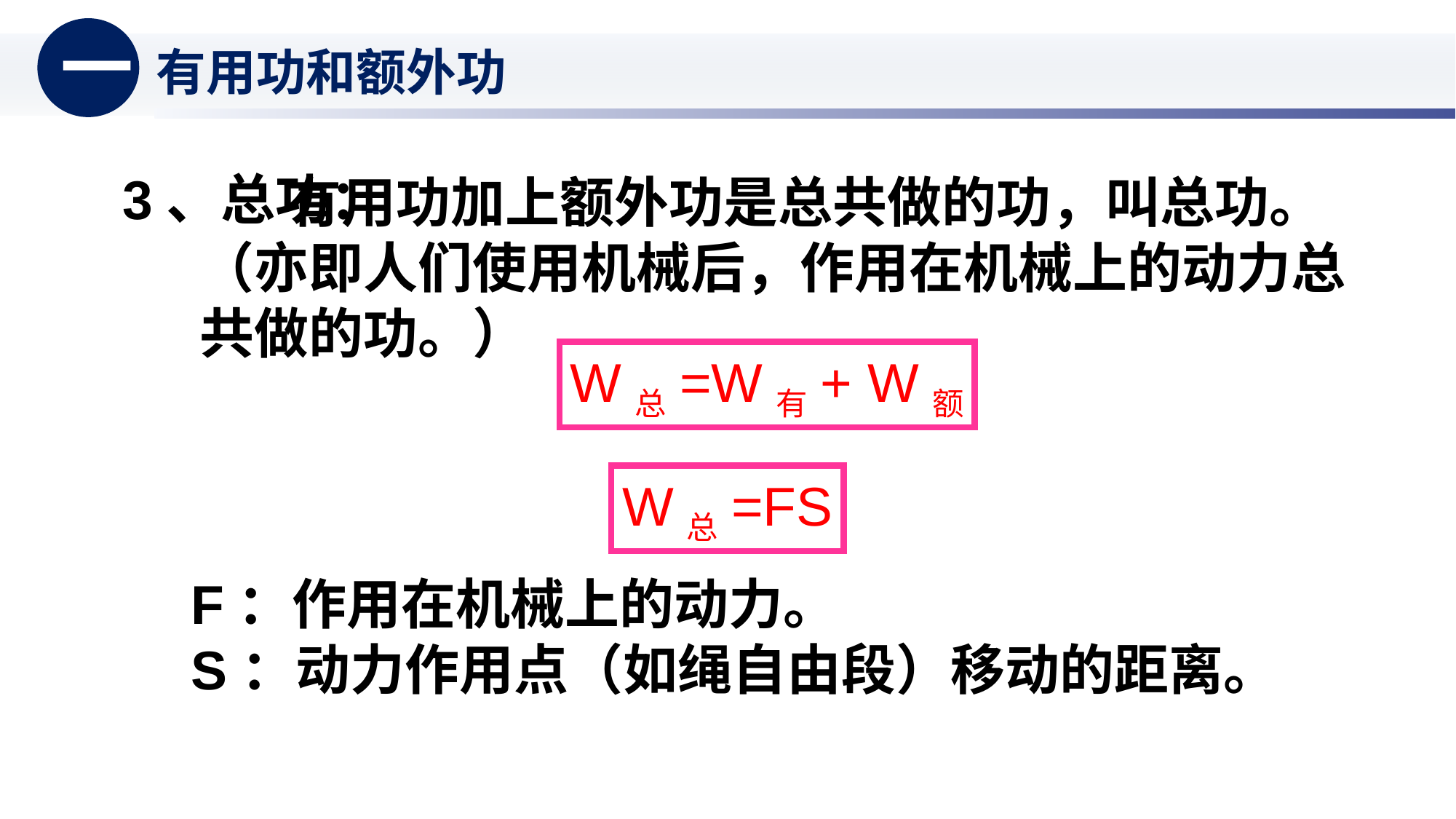

一

有用功和额外功

3、总功：
      有用功加上额外功是总共做的功，叫总功。（亦即人们使用机械后，作用在机械上的动力总共做的功。）
W总=W有+ W额
W总=FS
F：作用在机械上的动力。
S：动力作用点（如绳自由段）移动的距离。